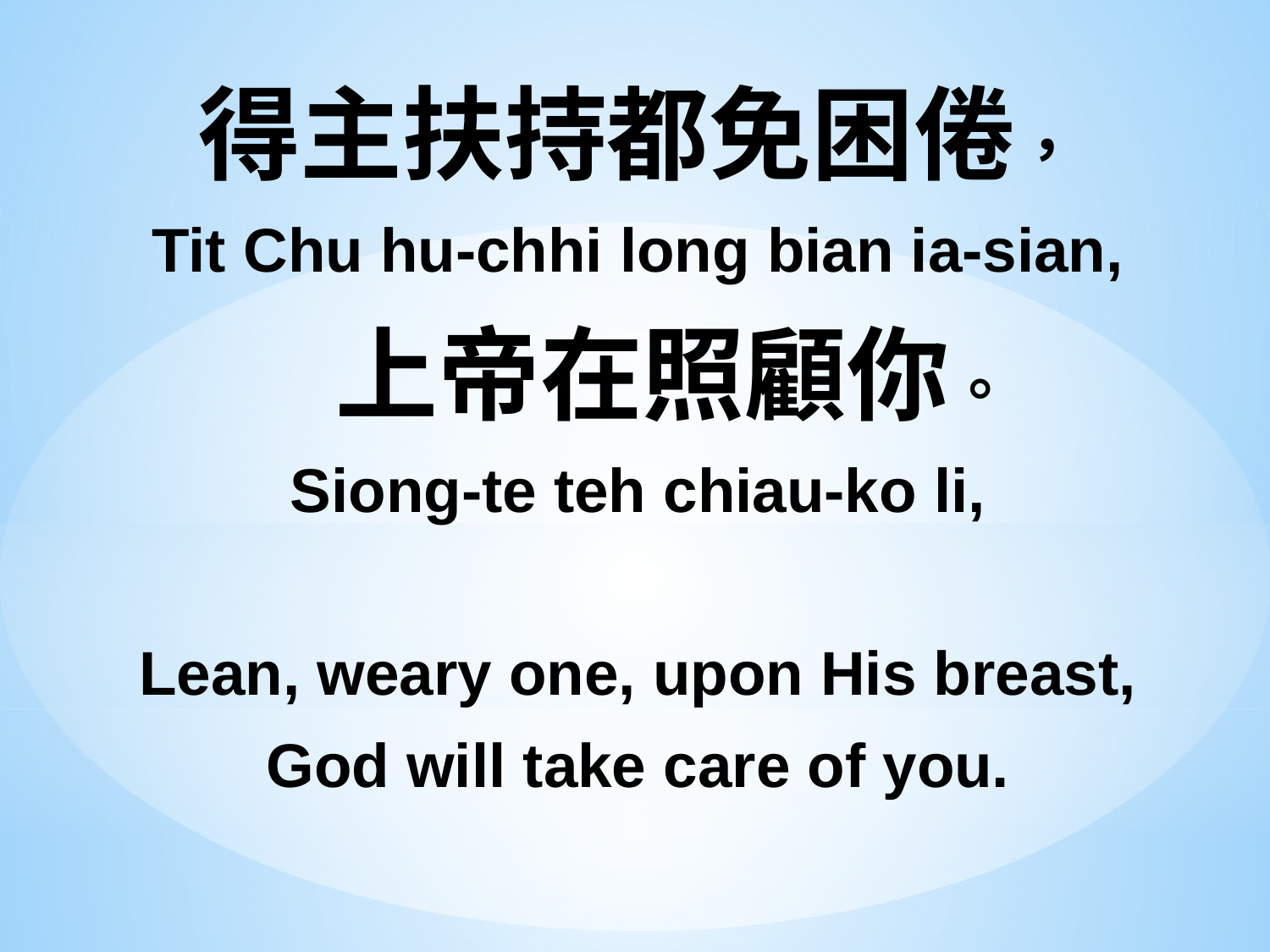

得主扶持都免困倦，
Tit Chu hu-chhi long bian ia-sian,
  上帝在照顧你。
Siong-te teh chiau-ko li,

Lean, weary one, upon His breast,
God will take care of you.